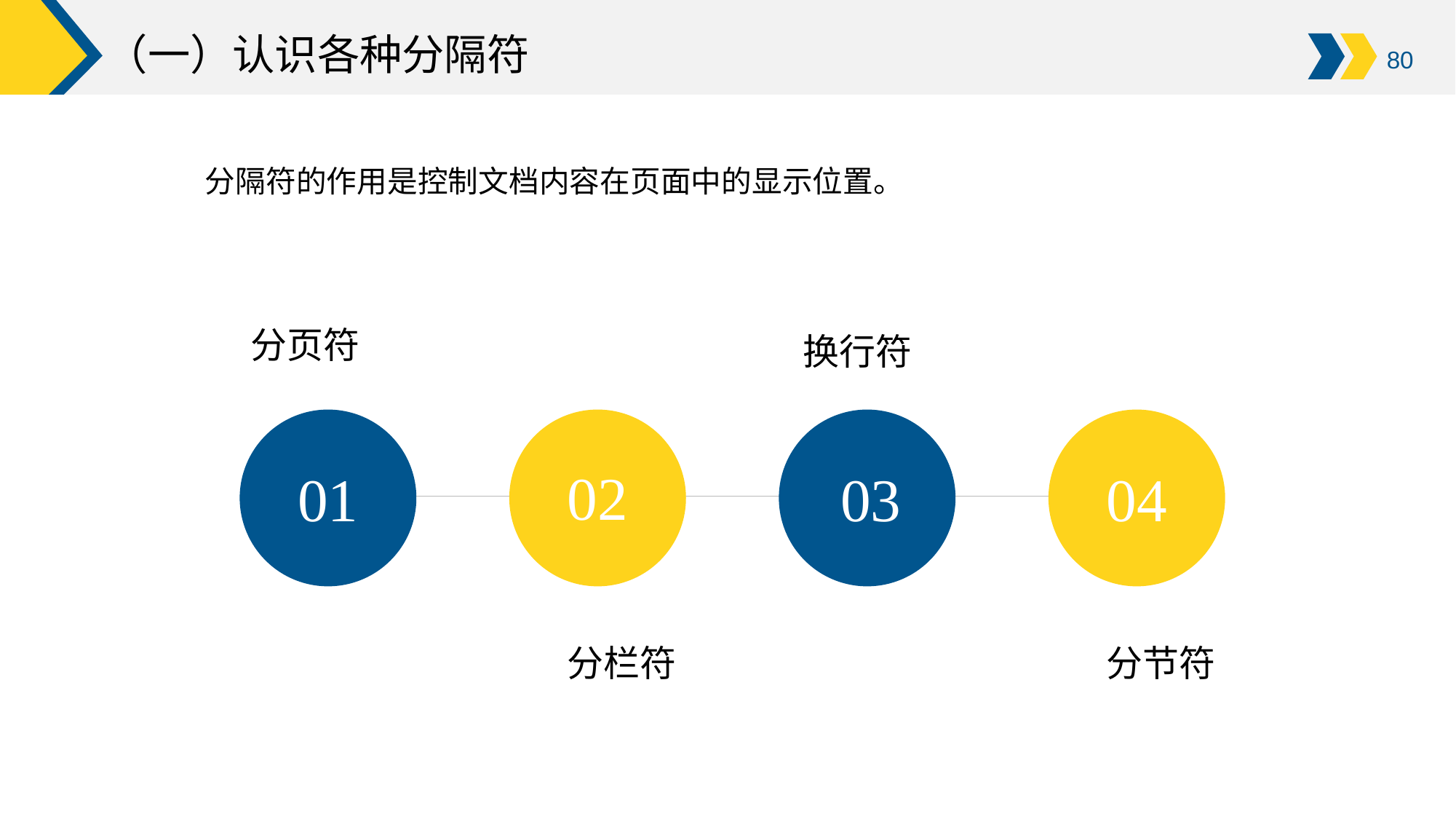

# （一）认识各种分隔符
2．未来新一代计算机芯片技术
分隔符的作用是控制文档内容在页面中的显示位置。
分页符
换行符

02
01
03
04
分栏符
分节符